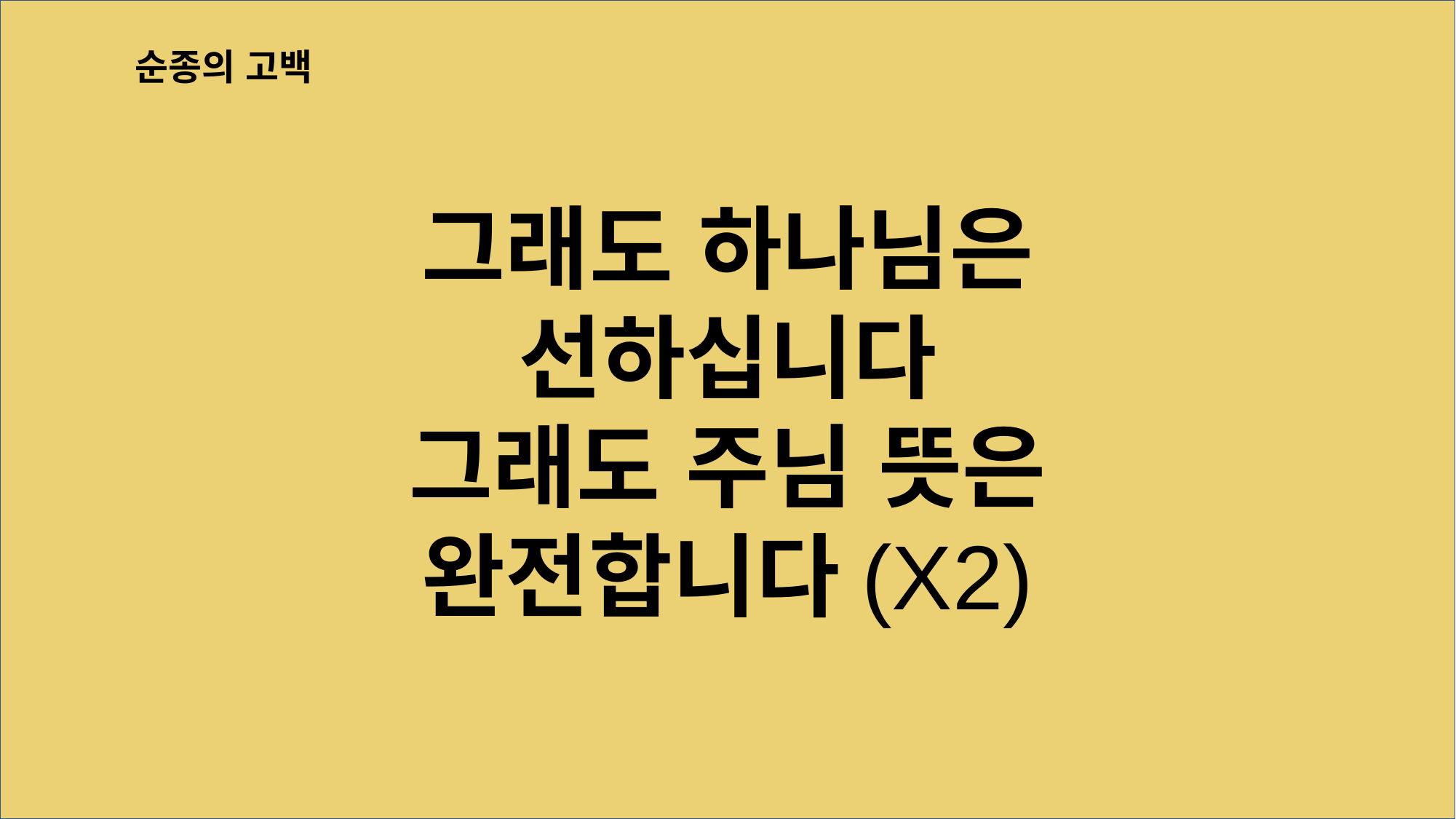

그래도 하나님은
선하십니다
그래도 주님 뜻은
완전합니다(X2)
순종의 고백